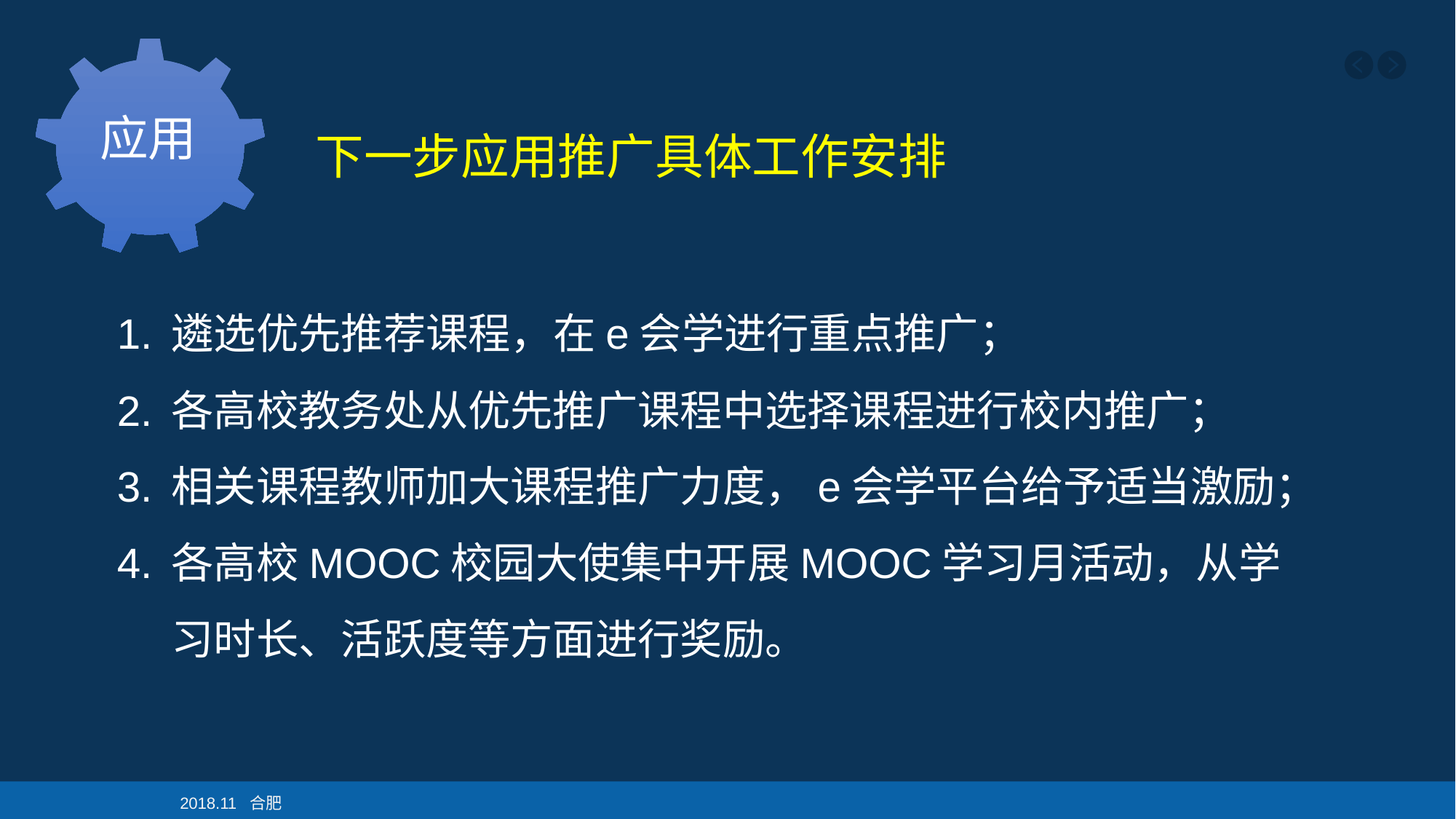

应用
下一步应用推广具体工作安排
遴选优先推荐课程，在e会学进行重点推广；
各高校教务处从优先推广课程中选择课程进行校内推广；
相关课程教师加大课程推广力度，e会学平台给予适当激励；
各高校MOOC校园大使集中开展MOOC学习月活动，从学习时长、活跃度等方面进行奖励。